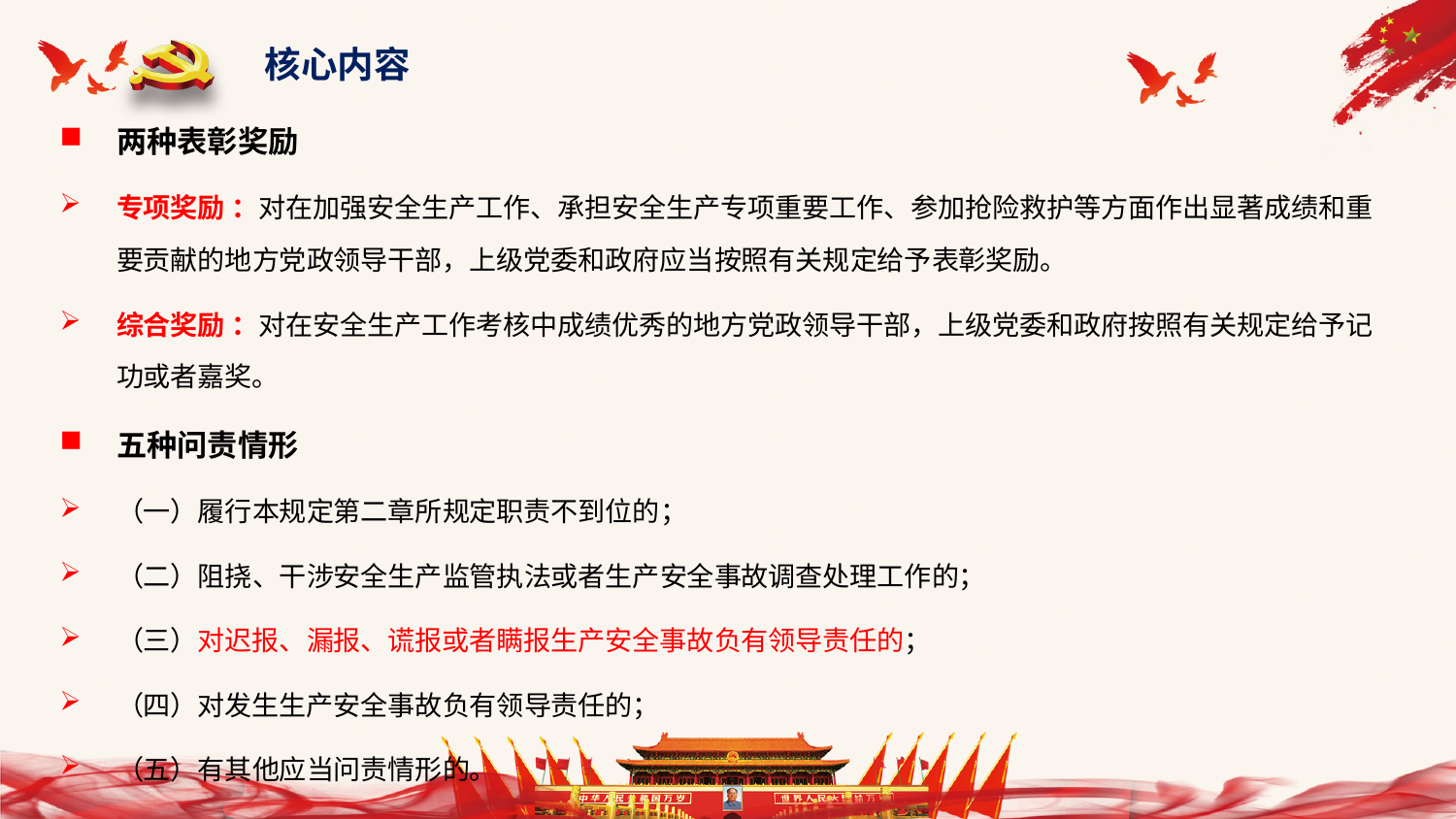

核心内容
两种表彰奖励
专项奖励 ：对在加强安全生产工作、承担安全生产专项重要工作、参加抢险救护等方面作出显著成绩和重要贡献的地方党政领导干部，上级党委和政府应当按照有关规定给予表彰奖励。
综合奖励 ：对在安全生产工作考核中成绩优秀的地方党政领导干部，上级党委和政府按照有关规定给予记功或者嘉奖。
五种问责情形
（一）履行本规定第二章所规定职责不到位的；
（二）阻挠、干涉安全生产监管执法或者生产安全事故调查处理工作的；
（三）对迟报、漏报、谎报或者瞒报生产安全事故负有领导责任的；
（四）对发生生产安全事故负有领导责任的；
（五）有其他应当问责情形的。